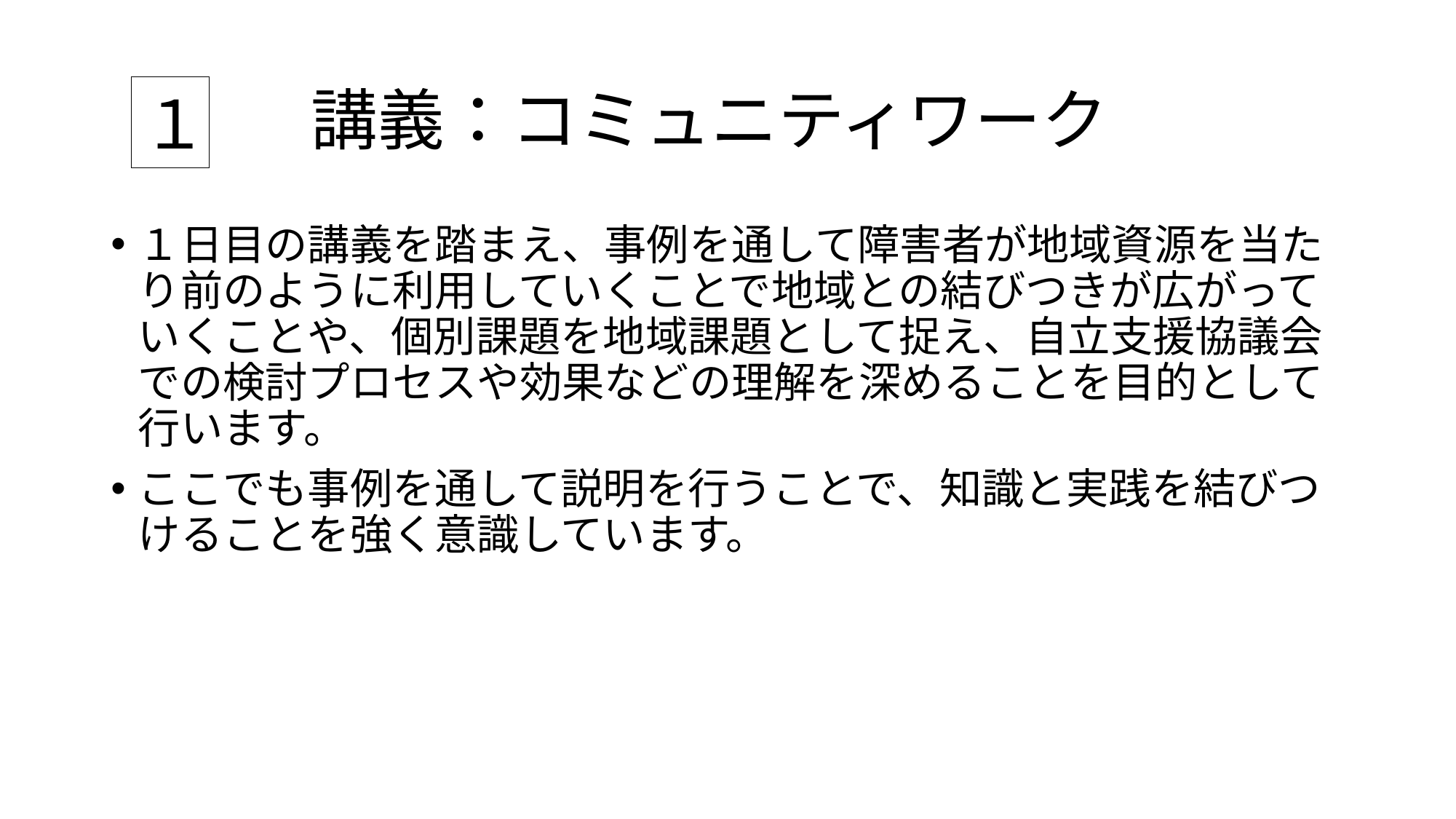

# 講義：コミュニティワーク
１
１日目の講義を踏まえ、事例を通して障害者が地域資源を当たり前のように利用していくことで地域との結びつきが広がっていくことや、個別課題を地域課題として捉え、自立支援協議会での検討プロセスや効果などの理解を深めることを目的として行います。
ここでも事例を通して説明を行うことで、知識と実践を結びつけることを強く意識しています。